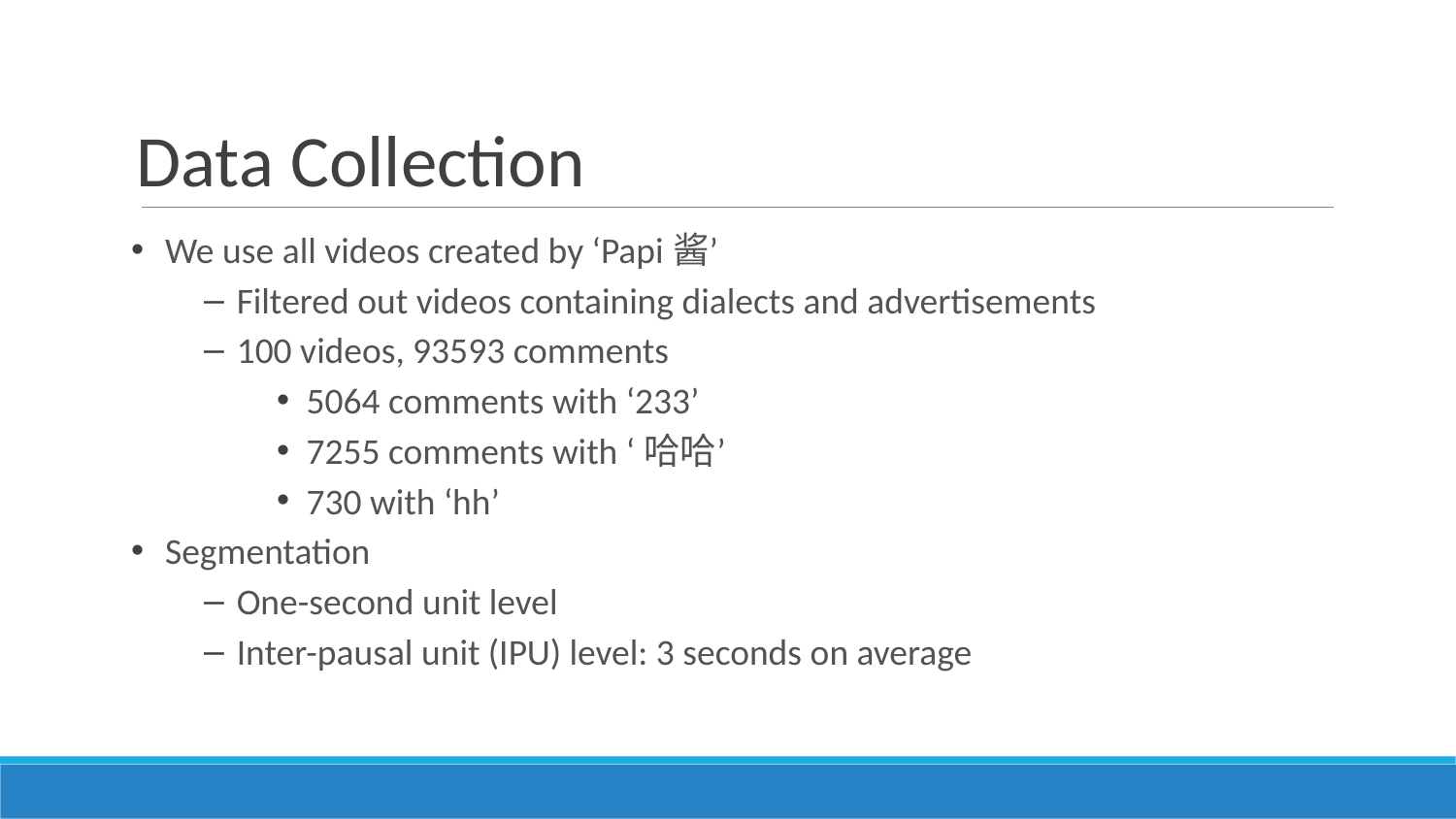

# Data Collection
We use all videos created by ‘Papi酱’
Filtered out videos containing dialects and advertisements
100 videos, 93593 comments
5064 comments with ‘233’
7255 comments with ‘哈哈’
730 with ‘hh’
Segmentation
One-second unit level
Inter-pausal unit (IPU) level: 3 seconds on average